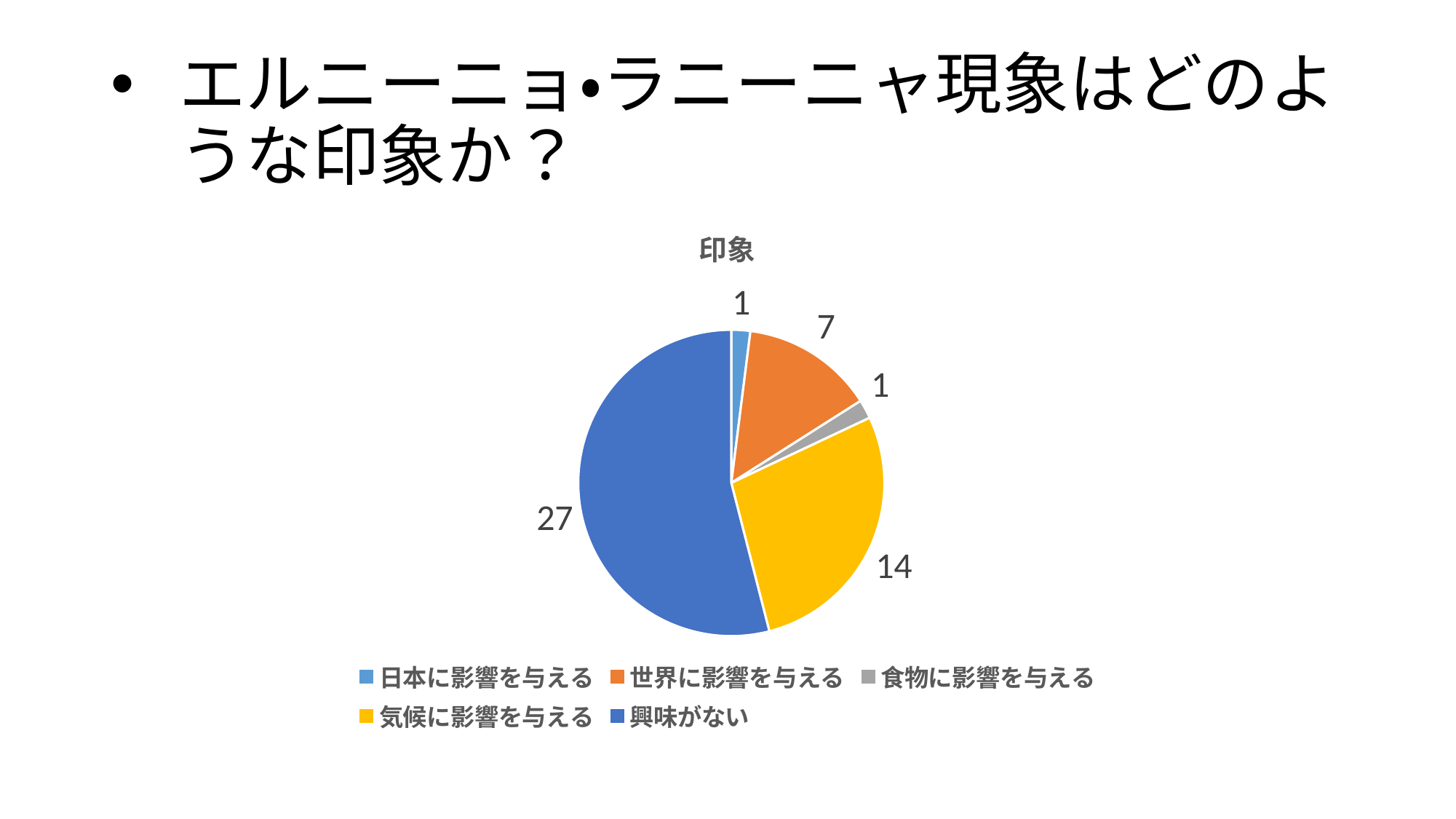

# エルニーニョ・ラニーニャ現象はどのような印象か？

### Chart:

| Category | 印象 |
|---|---|
| 日本に影響を与える | 1.0 |
| 世界に影響を与える | 7.0 |
| 食物に影響を与える | 1.0 |
| 気候に影響を与える | 14.0 |
| 興味がない | 27.0 |